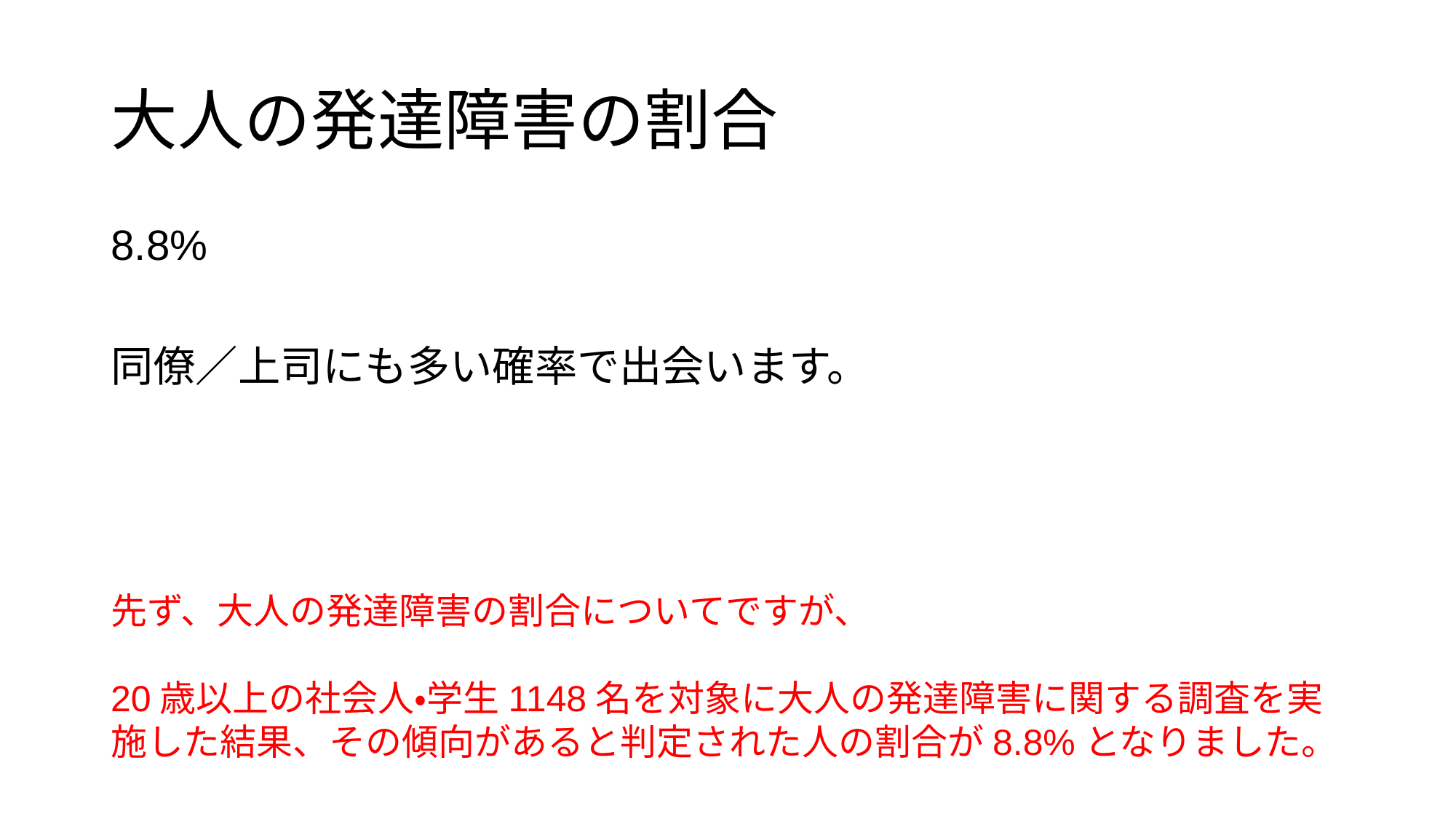

# 大人の発達障害の割合
8.8%

同僚／上司にも多い確率で出会います。
先ず、大人の発達障害の割合についてですが、

20歳以上の社会人・学生1148名を対象に大人の発達障害に関する調査を実施した結果、その傾向があると判定された人の割合が8.8%となりました。